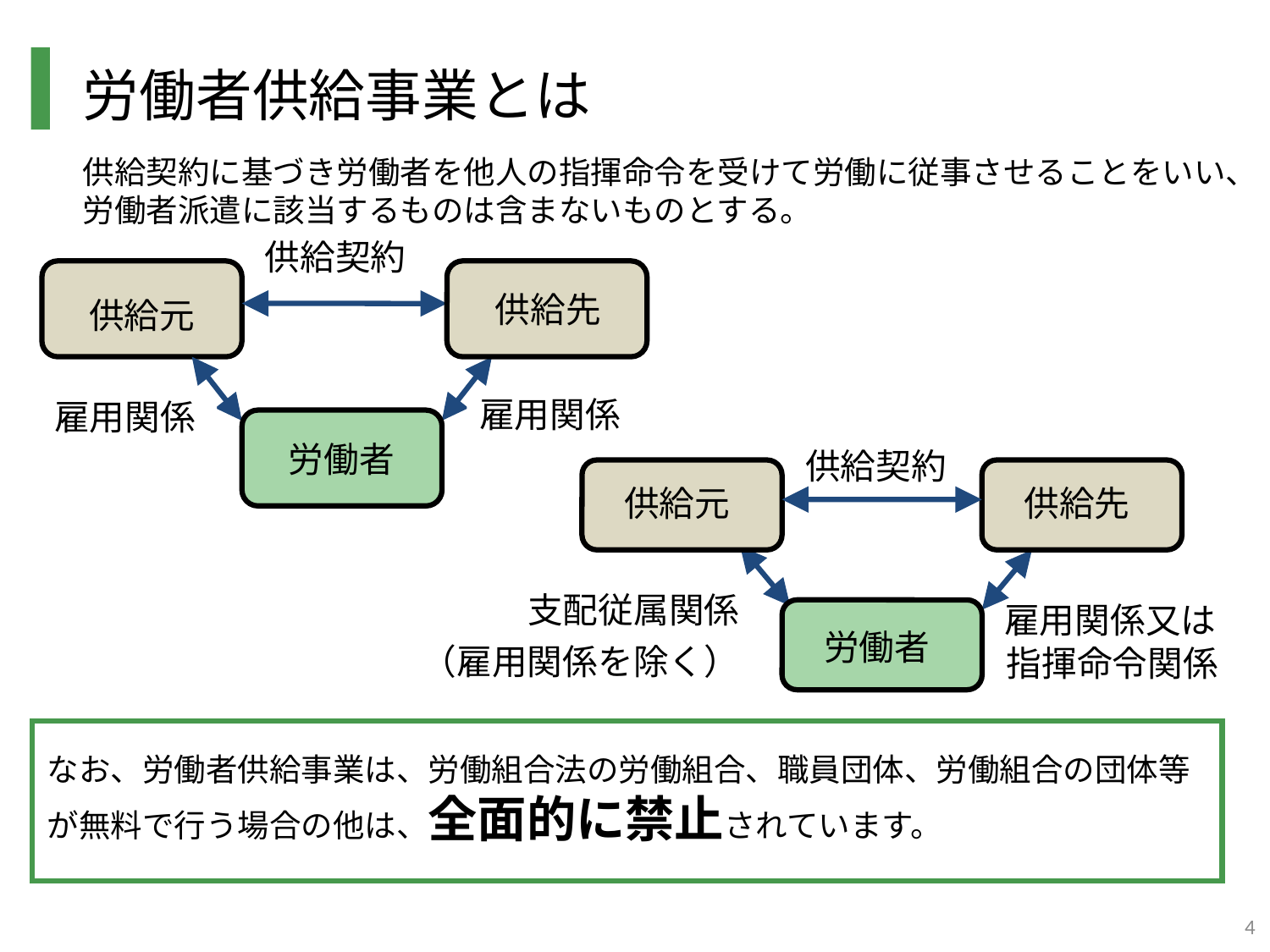

# 労働者供給事業とは
供給契約に基づき労働者を他人の指揮命令を受けて労働に従事させることをいい、労働者派遣に該当するものは含まないものとする。
供給契約

供給先
供給元

雇用関係
雇用関係

労働者
供給契約

供給元
供給先

支配従属関係
（雇用関係を除く）

雇用関係又は
労働者

指揮命令関係
なお、労働者供給事業は、労働組合法の労働組合、職員団体、労働組合の団体等が無料で行う場合の他は、全面的に禁止されています。
4